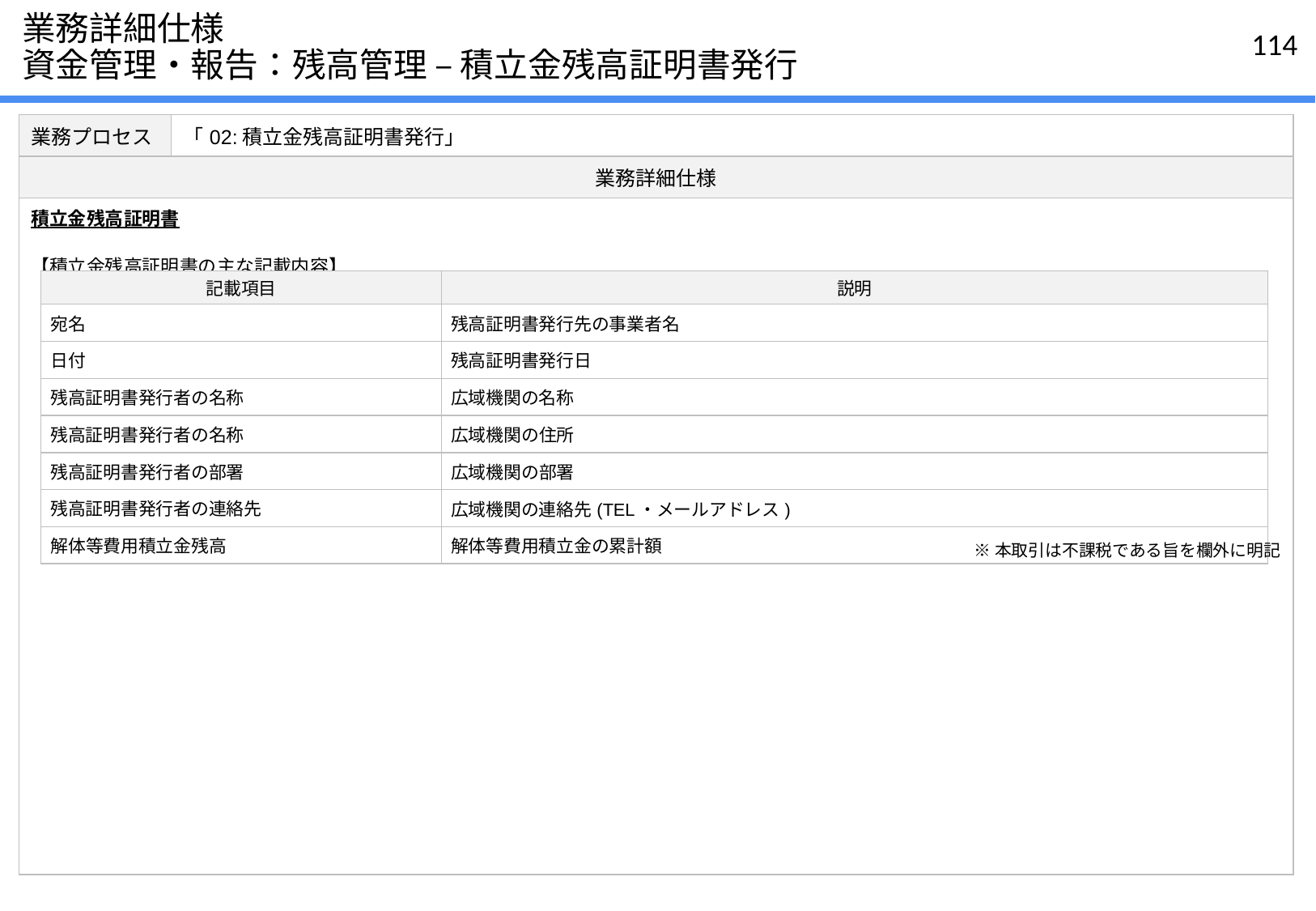

# 業務詳細仕様 資金管理・報告：残高管理 – 積立金残高証明書発行
| 業務プロセス | 「02:積立金残高証明書発行」 |
| --- | --- |
| 業務詳細仕様 |  |
| 積立金残高証明書 【積立金残高証明書の主な記載内容】 |  |
| 記載項目 | 説明 |
| --- | --- |
| 宛名 | 残高証明書発行先の事業者名 |
| 日付 | 残高証明書発行日 |
| 残高証明書発行者の名称 | 広域機関の名称 |
| 残高証明書発行者の名称 | 広域機関の住所 |
| 残高証明書発行者の部署 | 広域機関の部署 |
| 残高証明書発行者の連絡先 | 広域機関の連絡先(TEL・メールアドレス) |
| 解体等費用積立金残高 | 解体等費用積立金の累計額 |
※本取引は不課税である旨を欄外に明記